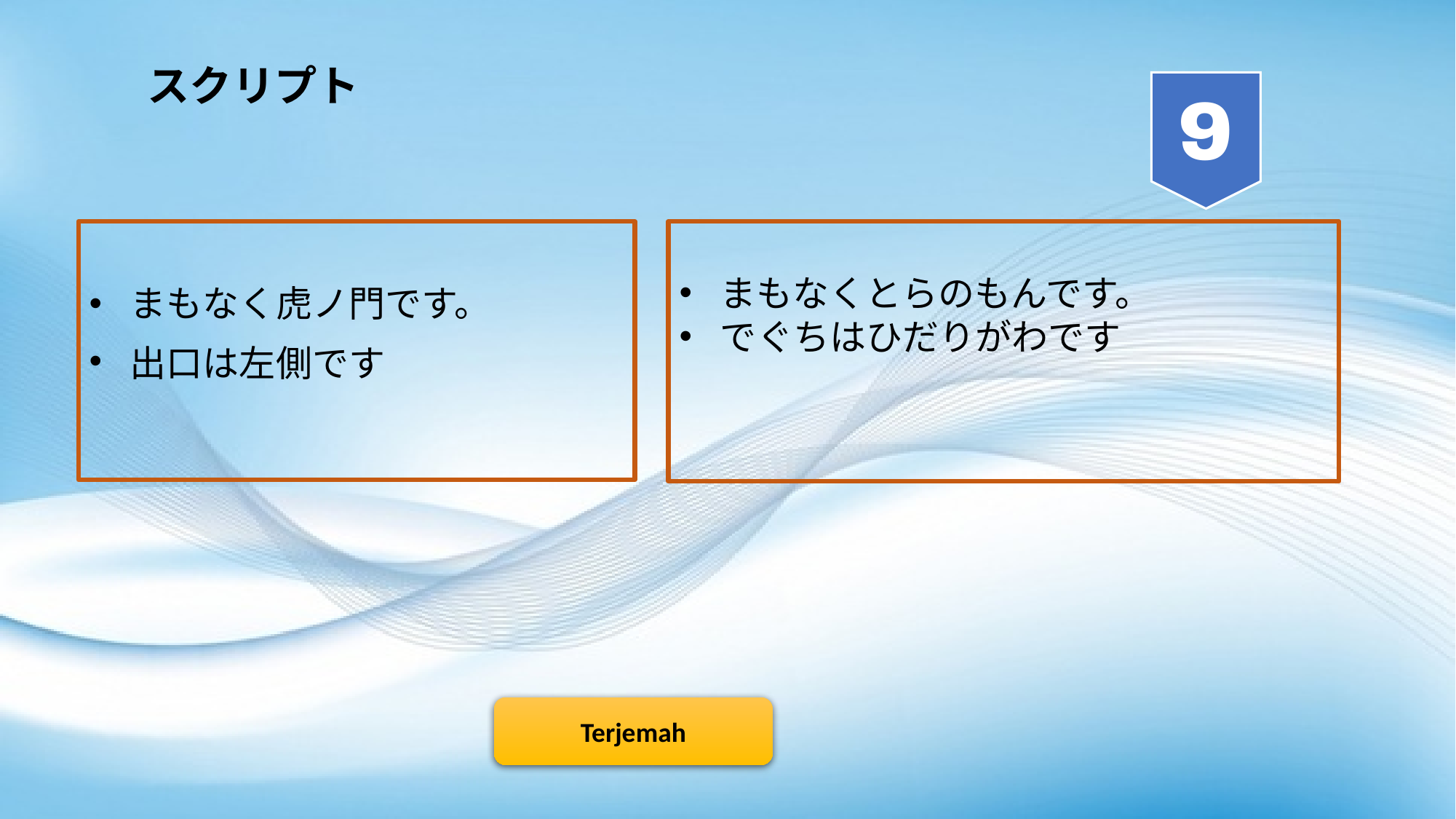

スクリプト
9

まもなく虎ノ門です。
出口は左側です

まもなくとらのもんです。
でぐちはひだりがわです
Terjemah